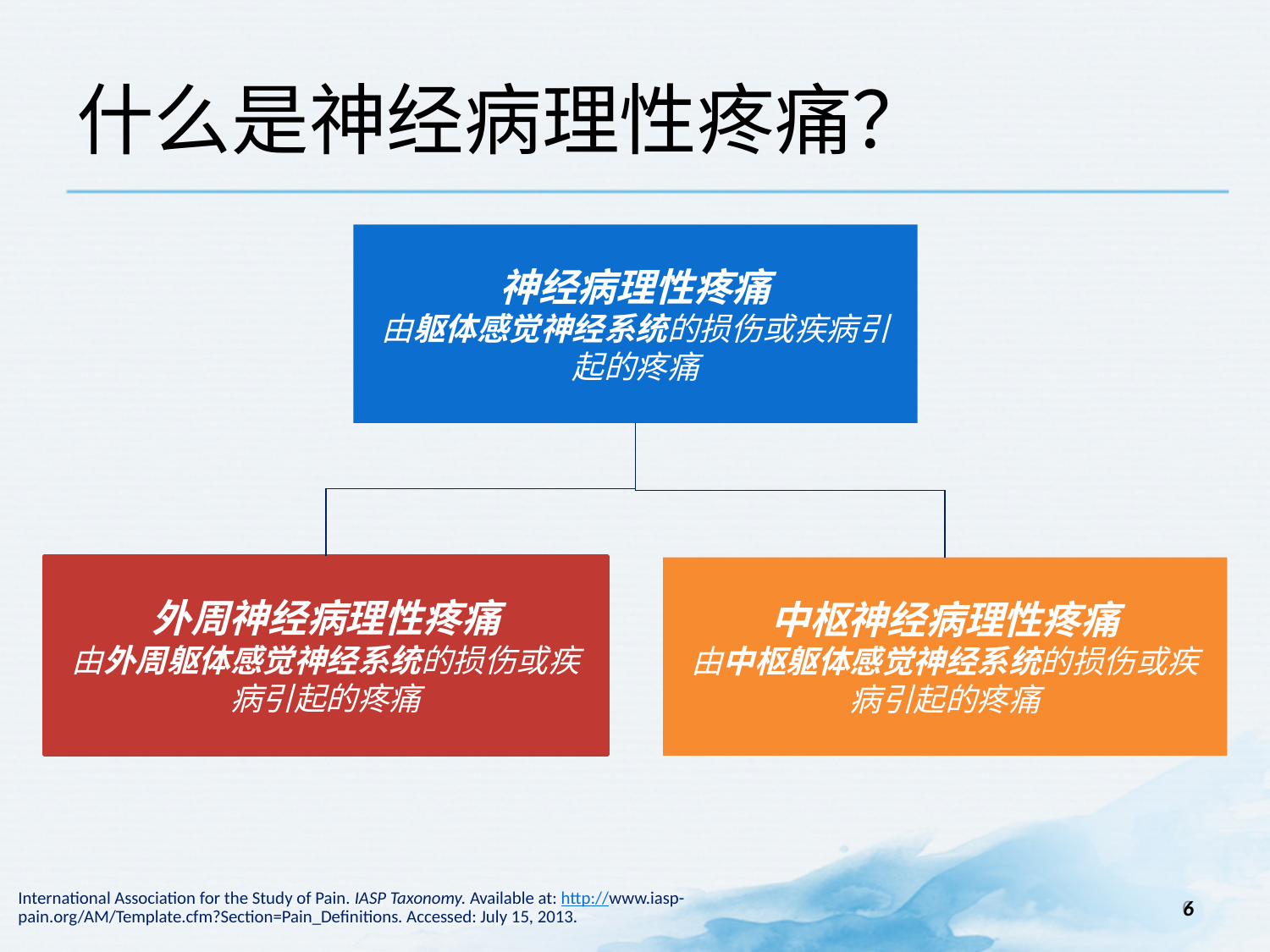

什么是神经病理性疼痛？
神经病理性疼痛
由躯体感觉神经系统的损伤或疾病引起的疼痛
外周神经病理性疼痛
由外周躯体感觉神经系统的损伤或疾病引起的疼痛
中枢神经病理性疼痛
由中枢躯体感觉神经系统的损伤或疾病引起的疼痛
International Association for the Study of Pain. IASP Taxonomy. Available at: http://www.iasp-pain.org/AM/Template.cfm?Section=Pain_Definitions. Accessed: July 15, 2013.

6
6